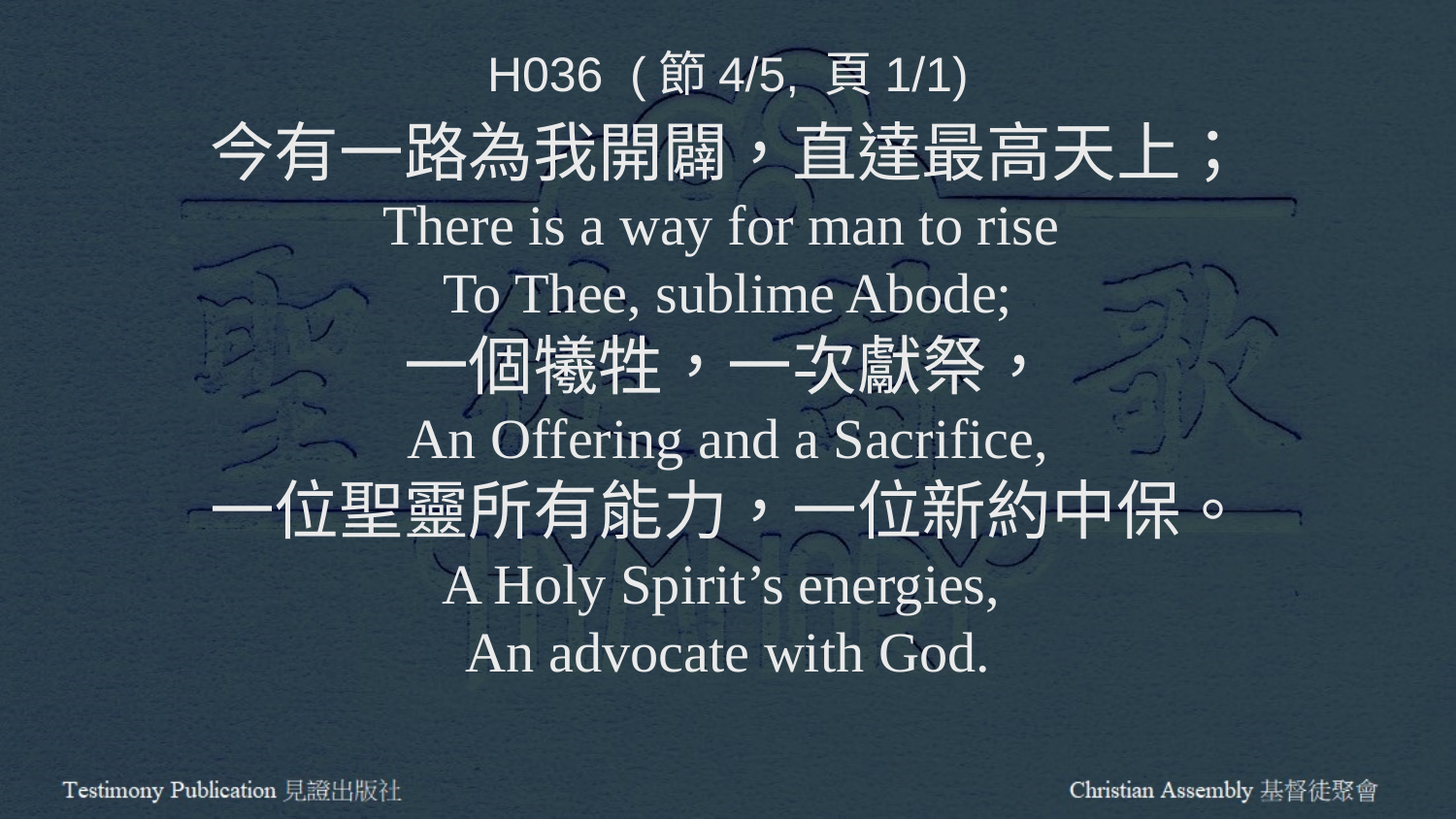

H036  (節4/5, 頁1/1)
今有一路為我開闢，直達最高天上；
There is a way for man to rise
To Thee, sublime Abode;
一個犧牲，一次獻祭，
An Offering and a Sacrifice,
一位聖靈所有能力，一位新約中保。
A Holy Spirit’s energies,
An advocate with God.